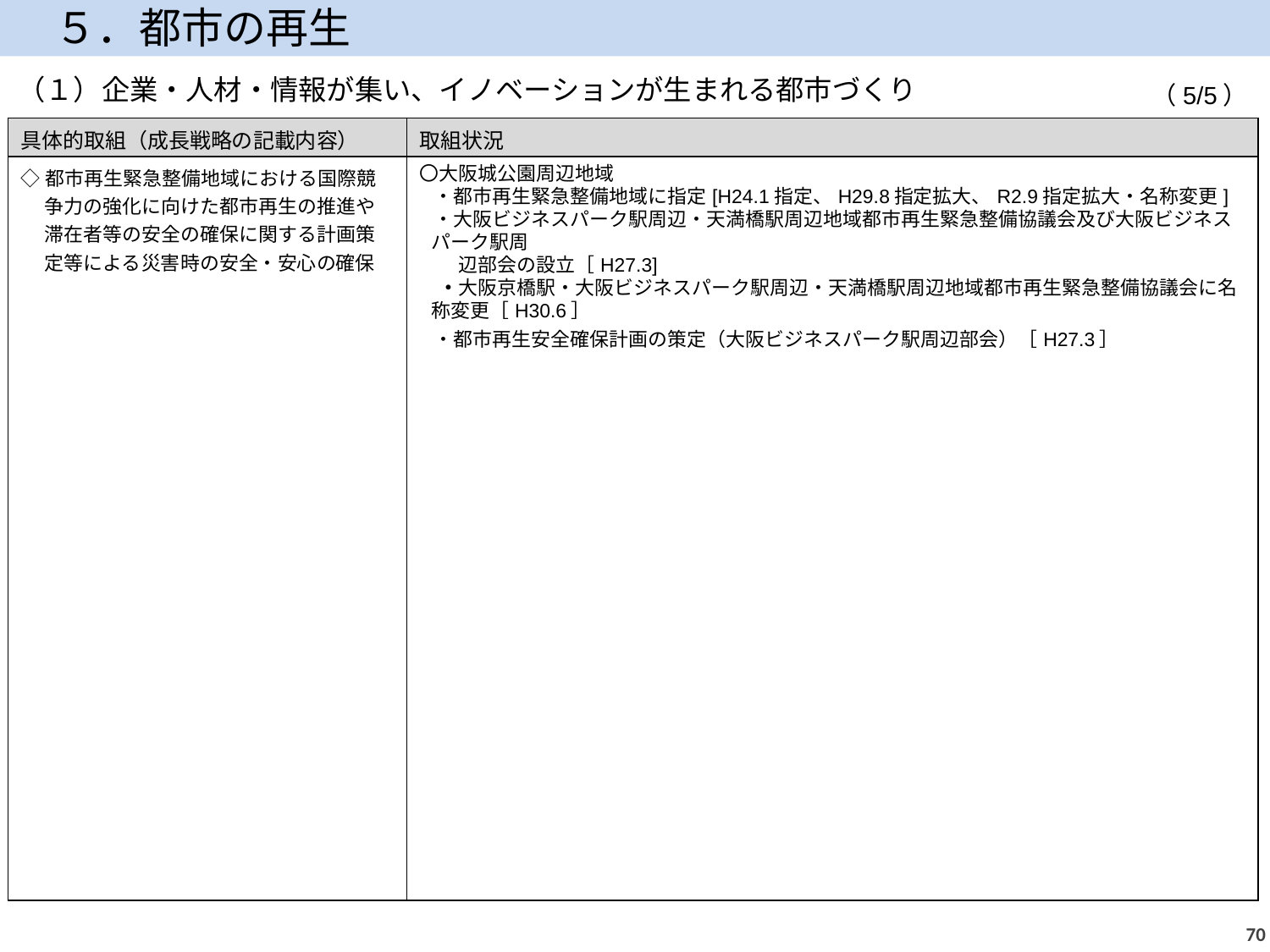

５．都市の再生
（１）企業・人材・情報が集い、イノベーションが生まれる都市づくり
（5/5）
| 具体的取組（成長戦略の記載内容） | 取組状況 |
| --- | --- |
| ◇都市再生緊急整備地域における国際競争力の強化に向けた都市再生の推進や滞在者等の安全の確保に関する計画策定等による災害時の安全・安心の確保 | 〇大阪城公園周辺地域 ・都市再生緊急整備地域に指定[H24.1指定、H29.8指定拡大、R2.9指定拡大・名称変更] ・大阪ビジネスパーク駅周辺・天満橋駅周辺地域都市再生緊急整備協議会及び大阪ビジネスパーク駅周 　　辺部会の設立［H27.3] 　・大阪京橋駅・大阪ビジネスパーク駅周辺・天満橋駅周辺地域都市再生緊急整備協議会に名称変更［H30.6］ ・都市再生安全確保計画の策定（大阪ビジネスパーク駅周辺部会）［H27.3］ |
70